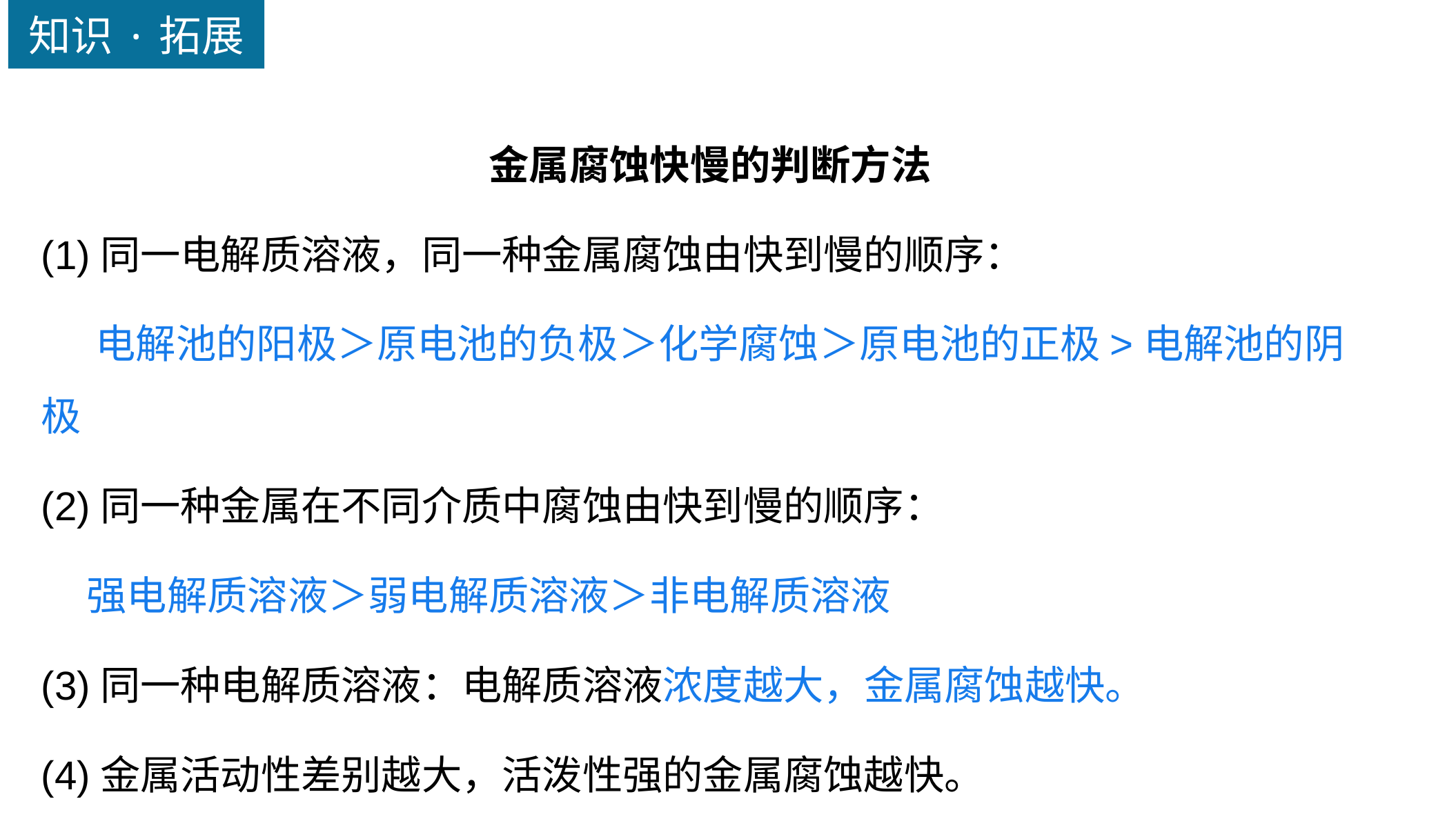

知识·拓展
金属腐蚀快慢的判断方法
(1)同一电解质溶液，同一种金属腐蚀由快到慢的顺序：
     电解池的阳极＞原电池的负极＞化学腐蚀＞原电池的正极>电解池的阴极
(2)同一种金属在不同介质中腐蚀由快到慢的顺序：
    强电解质溶液＞弱电解质溶液＞非电解质溶液
(3)同一种电解质溶液：电解质溶液浓度越大，金属腐蚀越快。
(4)金属活动性差别越大，活泼性强的金属腐蚀越快。